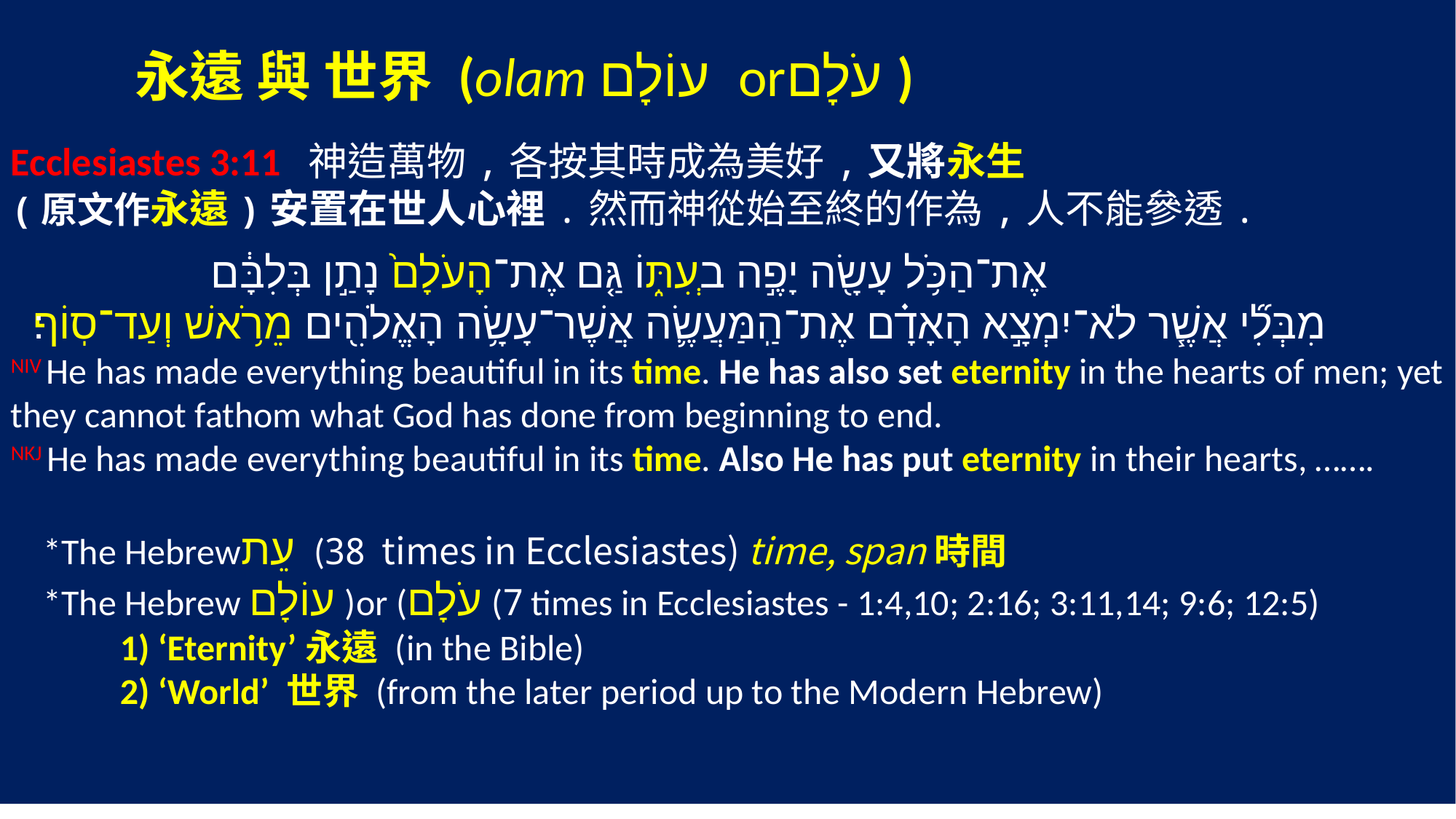

永遠 與 世界 (olam עוֹלָם  orעֹלָם )

Ecclesiastes 3:11  神造萬物,各按其時成為美好,又將永生
(原文作永遠)安置在世人心裡.然而神從始至終的作為,人不能參透.

                    ‎ אֶת־הַכֹּ֥ל עָשָׂ֖ה יָפֶ֣ה בְעִתּ֑וֹ גַּ֤ם אֶת־הָעֹלָם֙ נָתַ֣ן בְּלִבָּ֔ם
מִבְּלִ֞י אֲשֶׁ֧ר לֹא־יִמְצָ֣א הָאָדָ֗ם אֶת־הַֽמַּעֲשֶׂ֛ה אֲשֶׁר־עָשָׂ֥ה הָאֱלֹהִ֖ים מֵרֹ֥אשׁ וְעַד־סֽוֹף׃
NIV He has made everything beautiful in its time. He has also set eternity in the hearts of men; yet they cannot fathom what God has done from beginning to end.
NKJ He has made everything beautiful in its time. Also He has put eternity in their hearts, …….

    *The Hebrewעֵת  (38 times in Ecclesiastes) time, span 時間
    *The Hebrew עוֹלָם )or (עֹלָם (7 times in Ecclesiastes - 1:4,10; 2:16; 3:11,14; 9:6; 12:5)
	1) ‘Eternity’永遠 (in the Bible)
	2) ‘World’ 世界 (from the later period up to the Modern Hebrew)